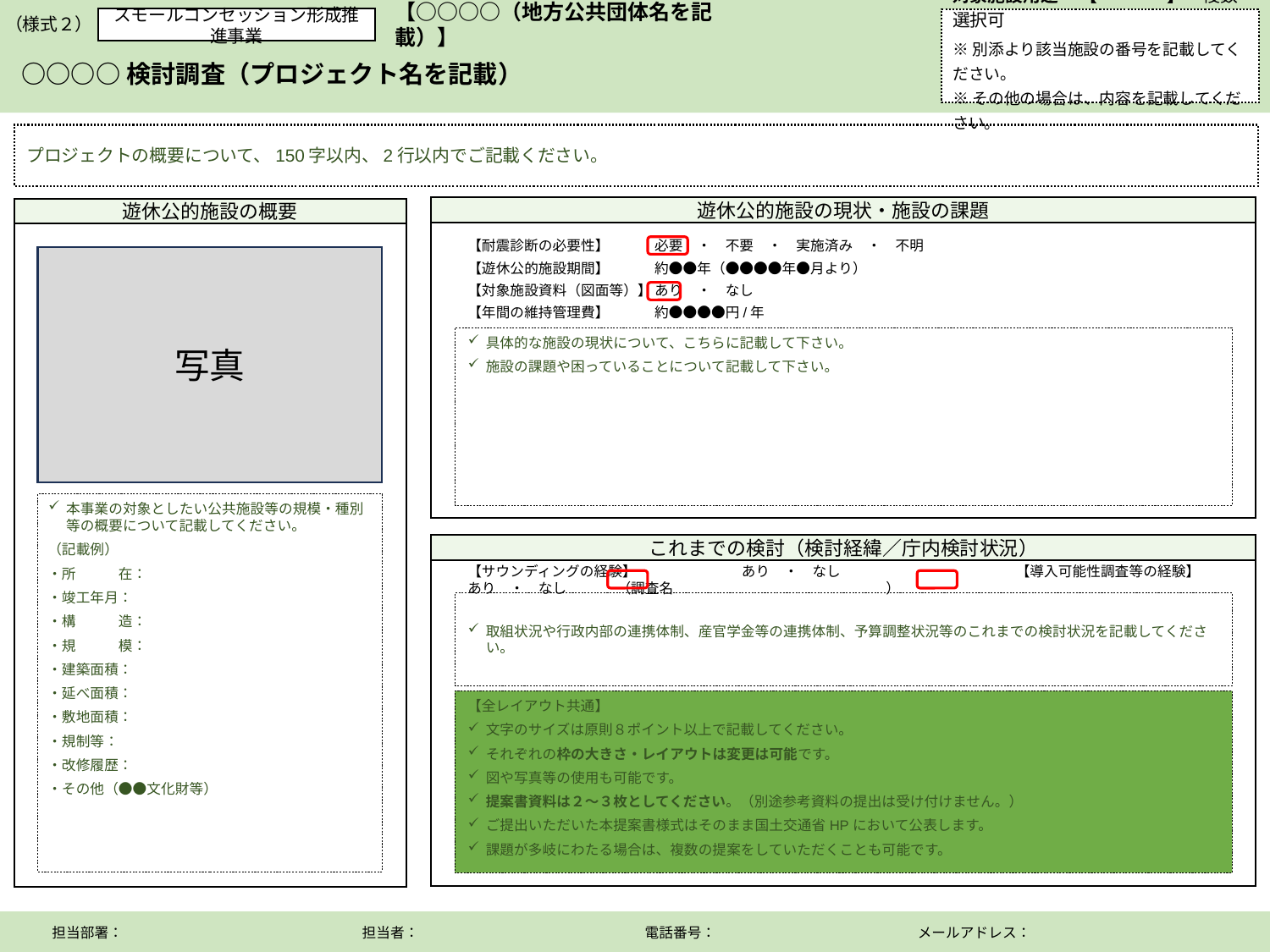

【○○○○（地方公共団体名を記載）】
対象施設用途　 【　　　　】　複数選択可
※別添より該当施設の番号を記載してください。
※その他の場合は、内容を記載してください。
○○○○検討調査（プロジェクト名を記載）
プロジェクトの概要について、150字以内、2行以内でご記載ください。
遊休公的施設の現状・施設の課題
遊休公的施設の概要

【耐震診断の必要性】	必要　・　不要　・　実施済み　・　不明
【遊休公的施設期間】	約●●年（●●●●年●月より）
【対象施設資料（図面等）】	あり　・　なし
【年間の維持管理費】	約●●●●円/年

写真

具体的な施設の現状について、こちらに記載して下さい。
施設の課題や困っていることについて記載して下さい。

本事業の対象としたい公共施設等の規模・種別等の概要について記載してください。
（記載例）
・所　　　在：
・竣工年月：
・構　　　造：
・規　　　模：
・建築面積：
・延べ面積：
・敷地面積：
・規制等：
・改修履歴：
・その他（●●文化財等）

これまでの検討（検討経緯／庁内検討状況）

【サウンディングの経験】	あり　・　なし　	【導入可能性調査等の経験】　　あり　・　なし	（調査名　　　　　　　　　　　　　　　）

取組状況や行政内部の連携体制、産官学金等の連携体制、予算調整状況等のこれまでの検討状況を記載してください。
【全レイアウト共通】
文字のサイズは原則８ポイント以上で記載してください。
それぞれの枠の大きさ・レイアウトは変更は可能です。
図や写真等の使用も可能です。
提案書資料は２～３枚としてください。（別途参考資料の提出は受け付けません。）
ご提出いただいた本提案書様式はそのまま国土交通省HPにおいて公表します。
課題が多岐にわたる場合は、複数の提案をしていただくことも可能です。
担当部署：
担当者：
電話番号：
メールアドレス：